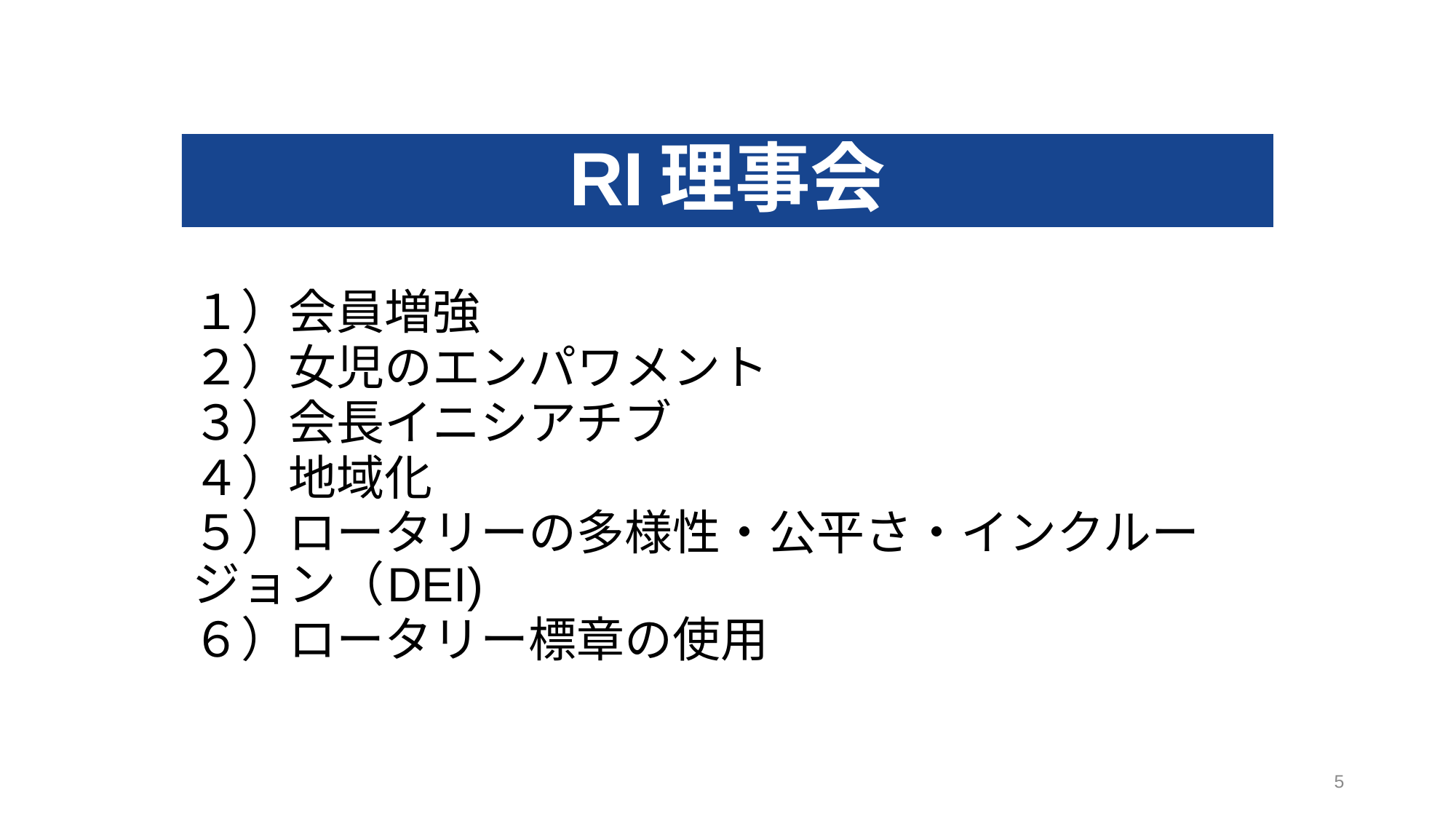

# RI理事会

１）会員増強
２）女児のエンパワメント
３）会長イニシアチブ
４）地域化
５）ロータリーの多様性・公平さ・インクルージョン（DEI)
６）ロータリー標章の使用

5